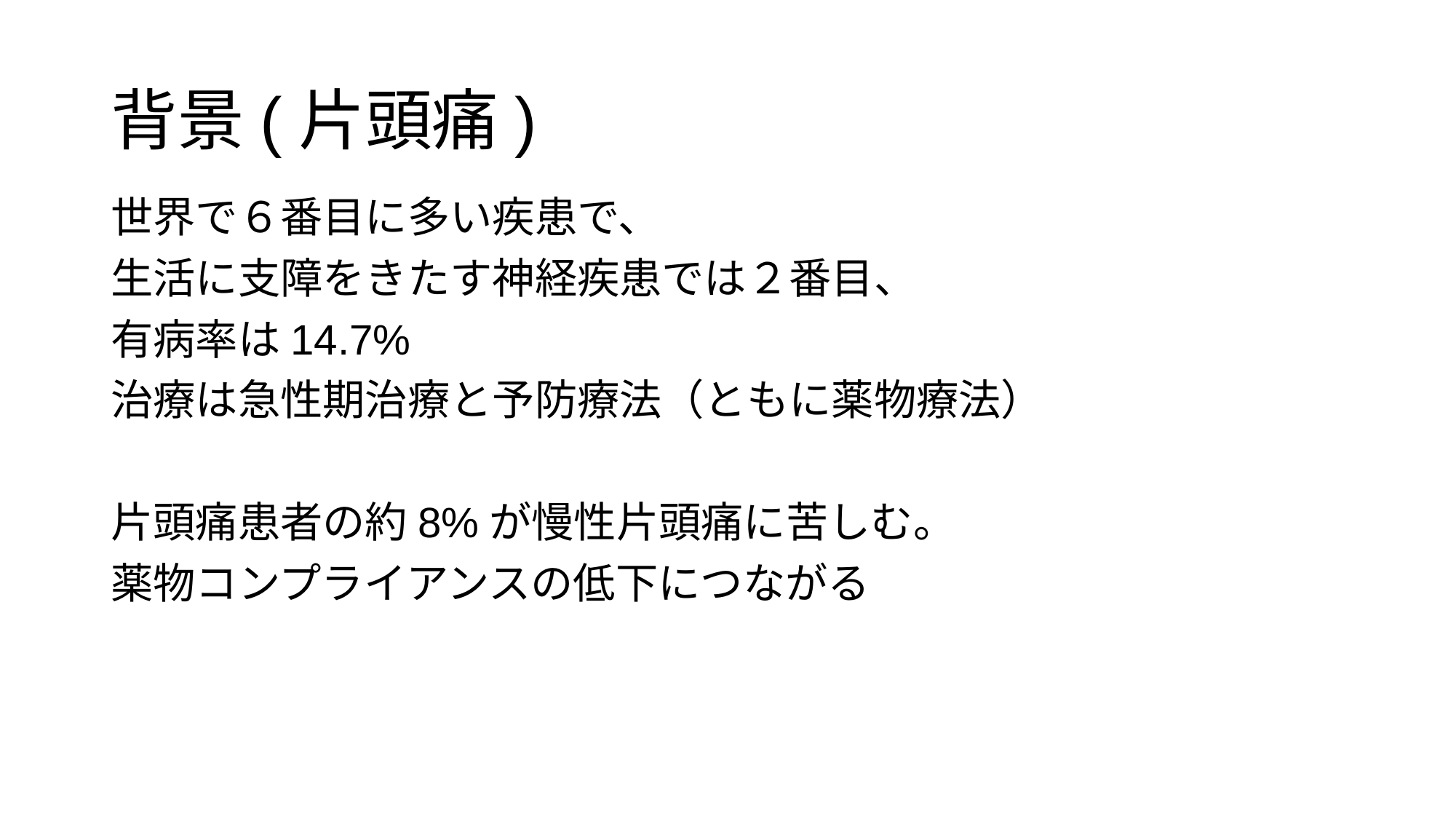

# 背景(片頭痛)
世界で６番目に多い疾患で、
生活に支障をきたす神経疾患では２番目、
有病率は14.7%
治療は急性期治療と予防療法（ともに薬物療法）

片頭痛患者の約8%が慢性片頭痛に苦しむ。
薬物コンプライアンスの低下につながる